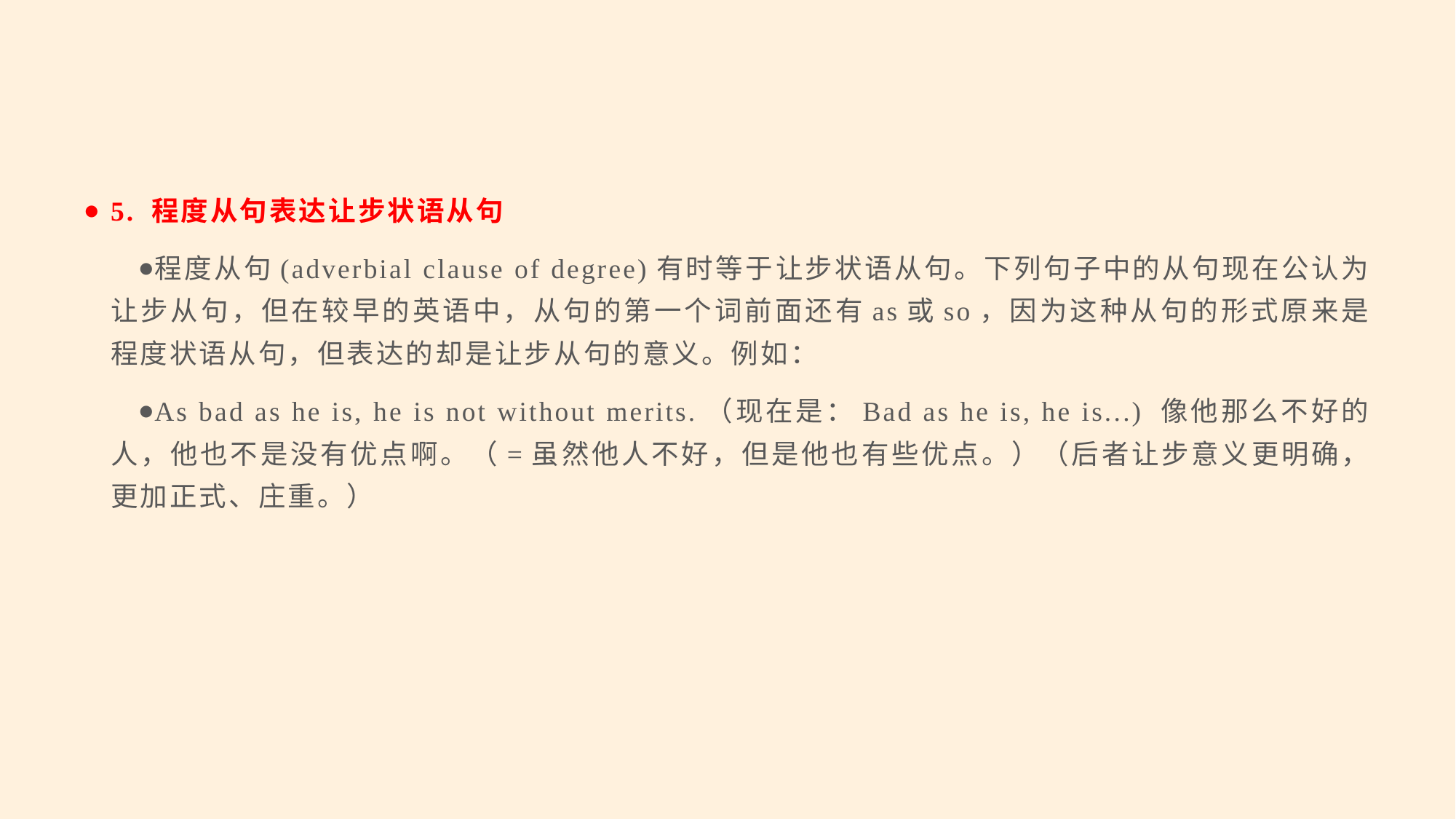

#
5. 程度从句表达让步状语从句
程度从句(adverbial clause of degree)有时等于让步状语从句。下列句子中的从句现在公认为让步从句，但在较早的英语中，从句的第一个词前面还有as或so，因为这种从句的形式原来是程度状语从句，但表达的却是让步从句的意义。例如：
As bad as he is, he is not without merits.（现在是：Bad as he is, he is...) 像他那么不好的人，他也不是没有优点啊。（=虽然他人不好，但是他也有些优点。）（后者让步意义更明确，更加正式、庄重。）